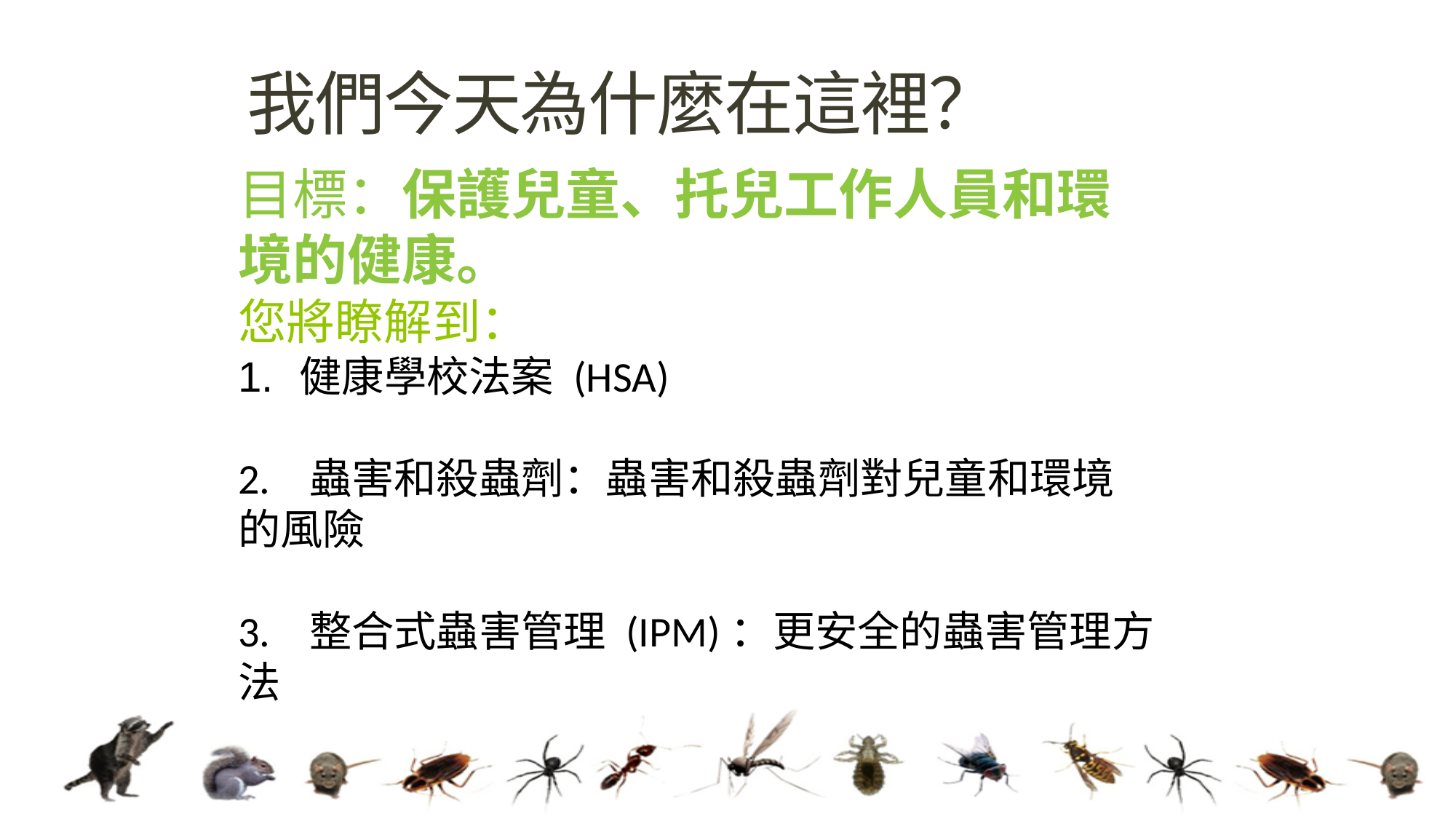

# 我們今天為什麼在這裡？
目標：保護兒童、托兒工作人員和環境的健康。
您將瞭解到：
健康學校法案 (HSA)

2.   蟲害和殺蟲劑：蟲害和殺蟲劑對兒童和環境的風險

3.   整合式蟲害管理 (IPM)：更安全的蟲害管理方法